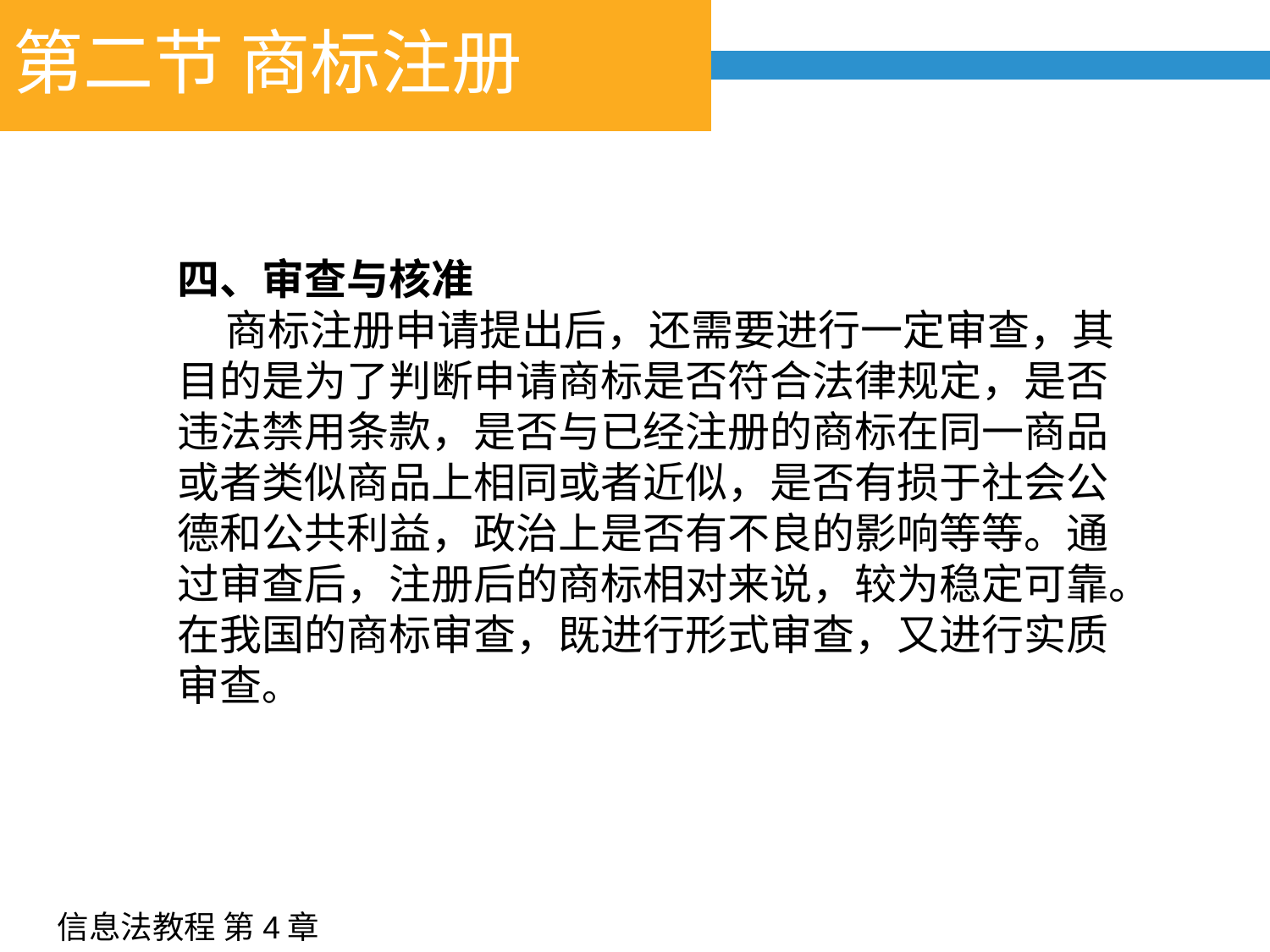

# 第二节 商标注册
四、审查与核准
    商标注册申请提出后，还需要进行一定审查，其目的是为了判断申请商标是否符合法律规定，是否违法禁用条款，是否与已经注册的商标在同一商品或者类似商品上相同或者近似，是否有损于社会公德和公共利益，政治上是否有不良的影响等等。通过审查后，注册后的商标相对来说，较为稳定可靠。在我国的商标审查，既进行形式审查，又进行实质审查。
信息法教程 第4章